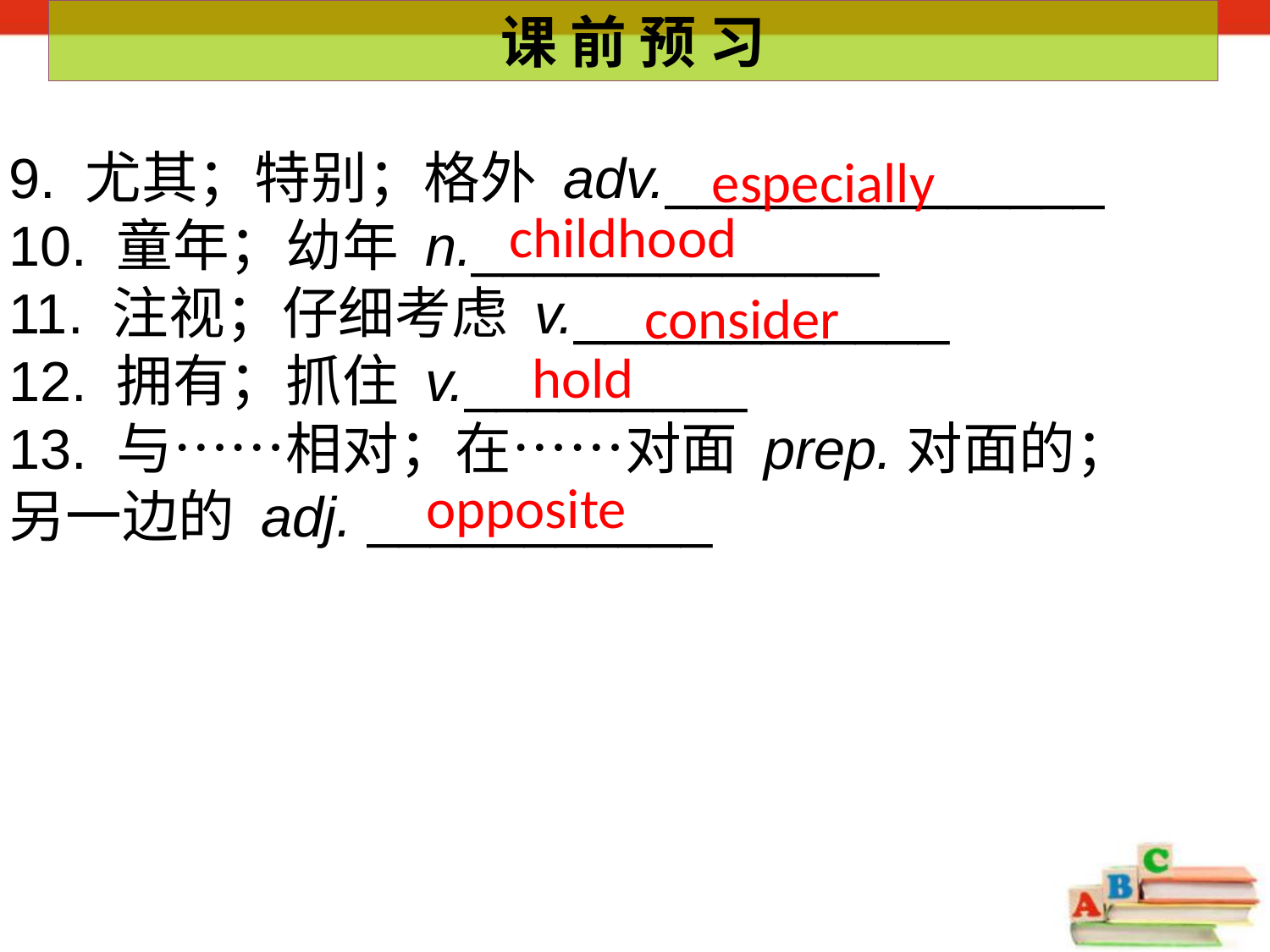

课 前 预 习
9. 尤其；特别；格外 adv.______________
10. 童年；幼年 n._____________
11. 注视；仔细考虑 v.____________
12. 拥有；抓住 v._________
13. 与……相对；在……对面 prep.对面的；
另一边的 adj. ___________
especially
childhood
consider
hold
opposite